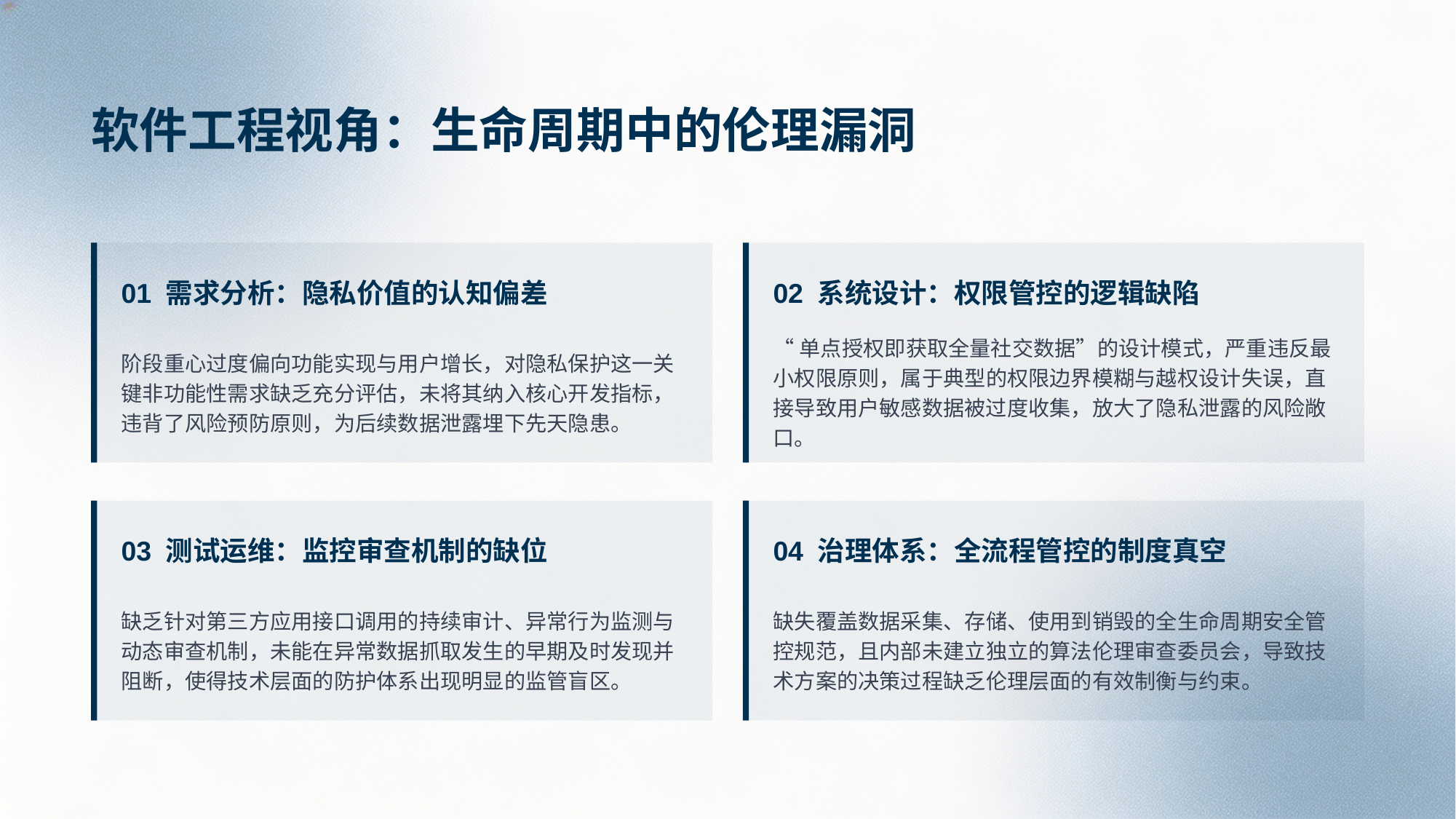

软件工程视角：生命周期中的伦理漏洞

01 需求分析：隐私价值的认知偏差
02 系统设计：权限管控的逻辑缺陷
阶段重心过度偏向功能实现与用户增长，对隐私保护这一关键非功能性需求缺乏充分评估，未将其纳入核心开发指标，违背了风险预防原则，为后续数据泄露埋下先天隐患。
“单点授权即获取全量社交数据”的设计模式，严重违反最小权限原则，属于典型的权限边界模糊与越权设计失误，直接导致用户敏感数据被过度收集，放大了隐私泄露的风险敞口。

03 测试运维：监控审查机制的缺位
04 治理体系：全流程管控的制度真空
缺乏针对第三方应用接口调用的持续审计、异常行为监测与动态审查机制，未能在异常数据抓取发生的早期及时发现并阻断，使得技术层面的防护体系出现明显的监管盲区。
缺失覆盖数据采集、存储、使用到销毁的全生命周期安全管控规范，且内部未建立独立的算法伦理审查委员会，导致技术方案的决策过程缺乏伦理层面的有效制衡与约束。